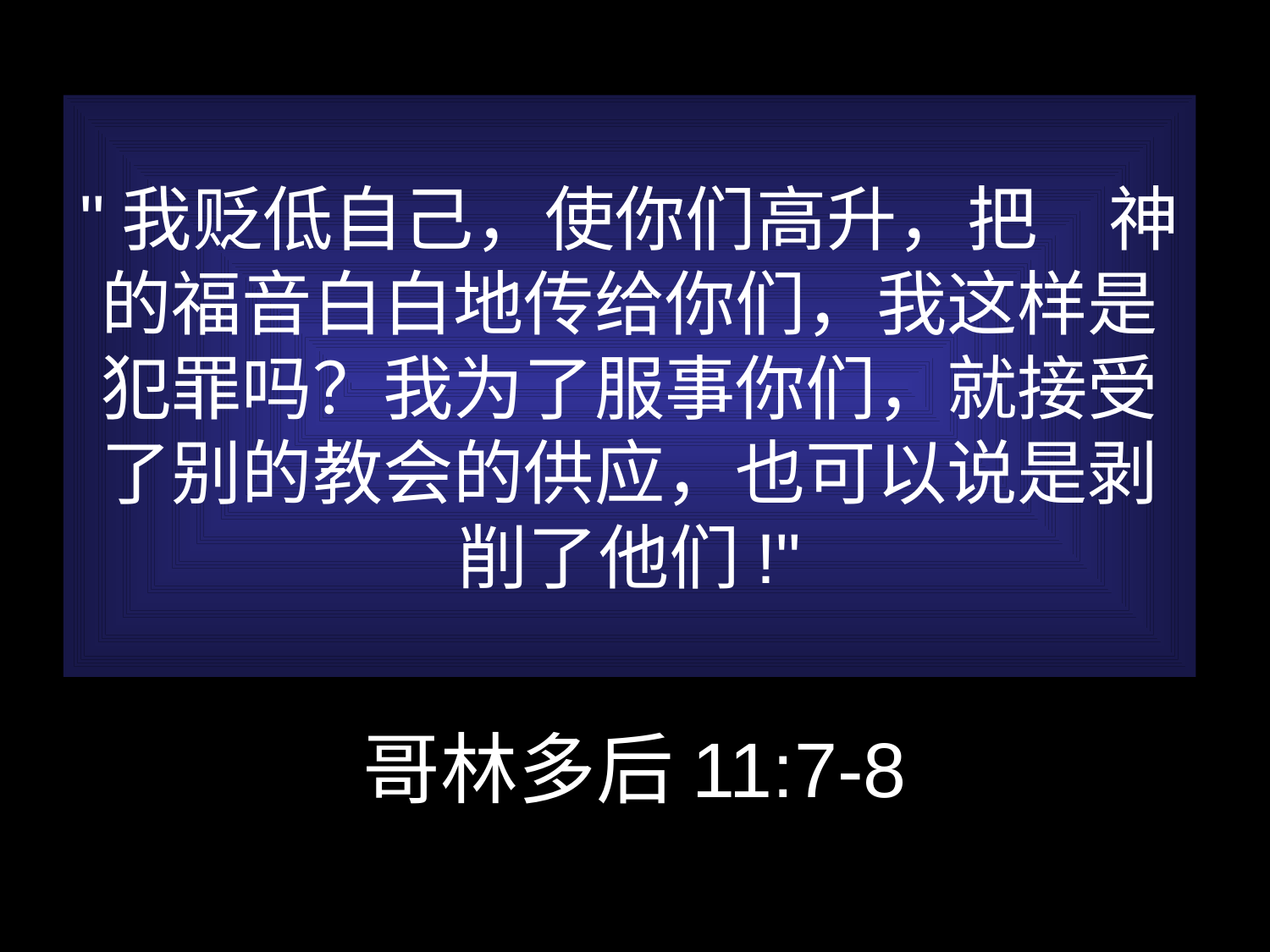

"我贬低自己，使你们高升，把　神的福音白白地传给你们，我这样是犯罪吗？我为了服事你们，就接受了别的教会的供应，也可以说是剥削了他们!"
# 哥林多后11:7-8